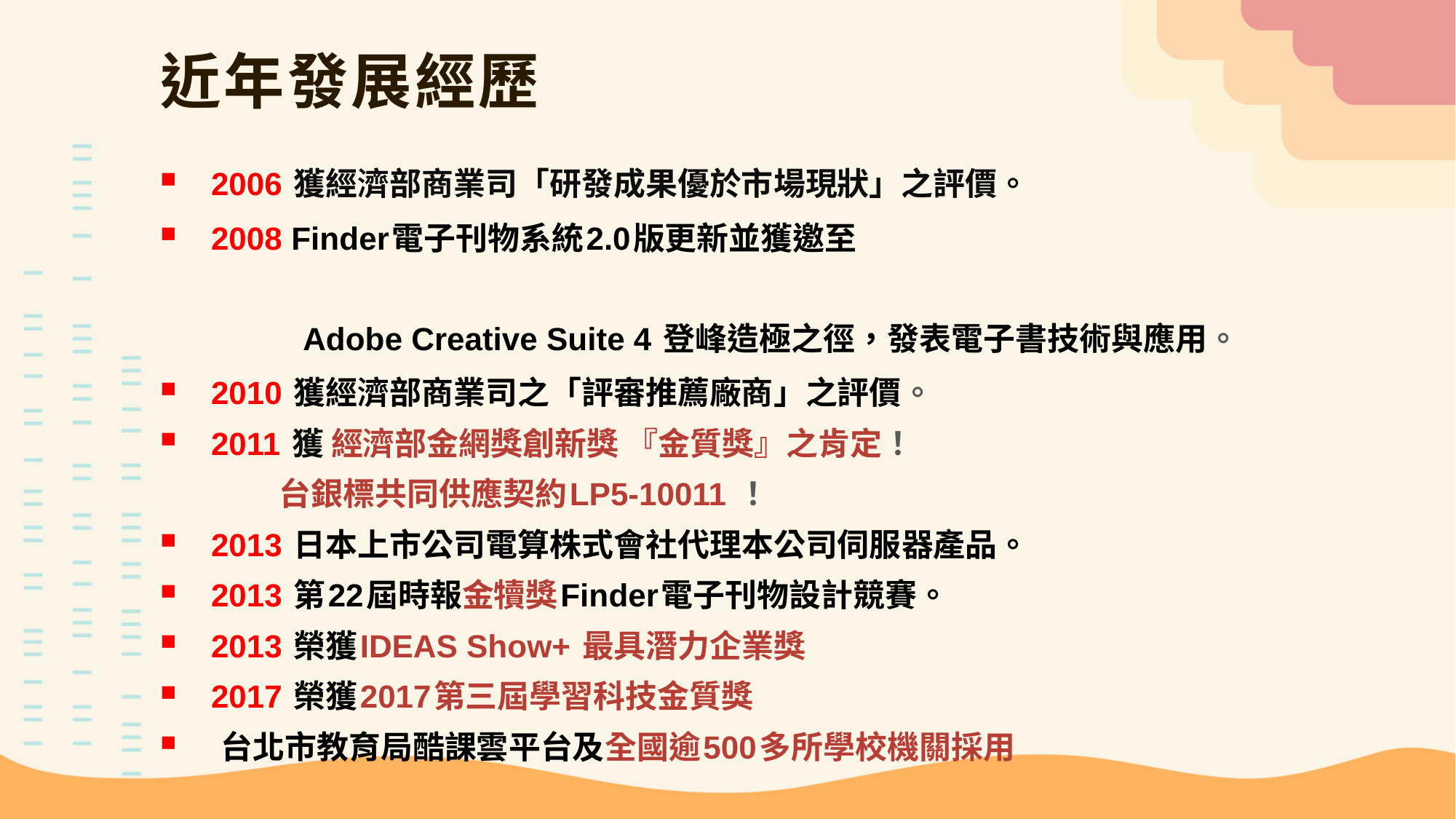

# 近年發展經歷
2006 獲經濟部商業司「研發成果優於市場現狀」之評價。
2008 Finder電子刊物系統2.0版更新並獲邀至
                Adobe Creative Suite 4 登峰造極之徑，發表電子書技術與應用。
2010 獲經濟部商業司之「評審推薦廠商」之評價。
2011 獲 經濟部金網獎創新獎 『金質獎』之肯定！
                台銀標共同供應契約LP5-10011 ！
2013 日本上市公司電算株式會社代理本公司伺服器產品。
2013 第22屆時報金犢獎Finder電子刊物設計競賽。
2013 榮獲IDEAS Show+ 最具潛力企業獎
2017 榮獲2017第三屆學習科技金質獎
 台北市教育局酷課雲平台及全國逾500多所學校機關採用